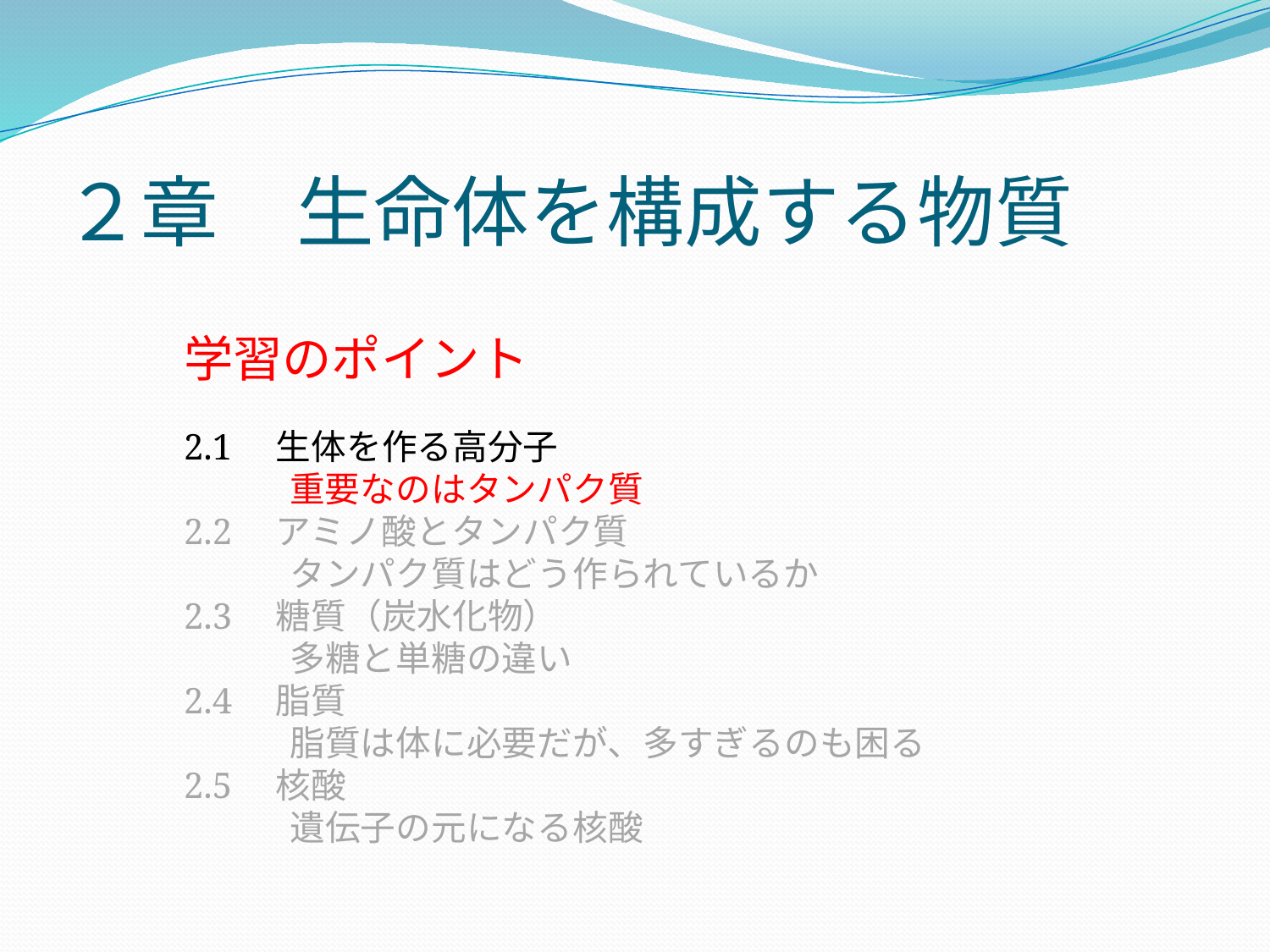

# ２章　生命体を構成する物質
学習のポイント

2.1　生体を作る高分子
　　　重要なのはタンパク質
2.2　アミノ酸とタンパク質
　　　タンパク質はどう作られているか
2.3　糖質（炭水化物）
　　　多糖と単糖の違い
2.4　脂質
　　　脂質は体に必要だが、多すぎるのも困る
2.5　核酸
　　　遺伝子の元になる核酸